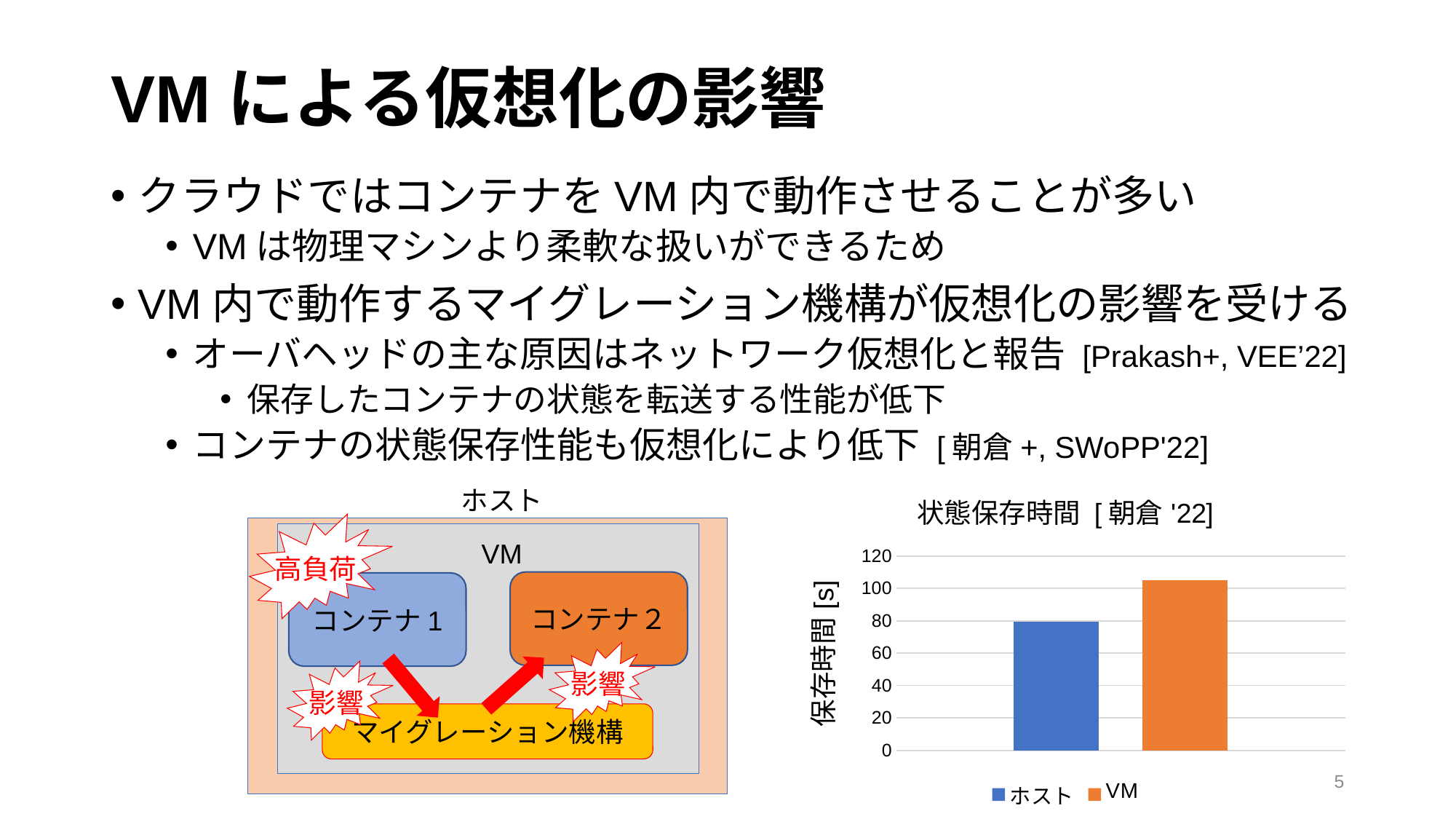

# VMによる仮想化の影響
クラウドではコンテナをVM内で動作させることが多い
VMは物理マシンより柔軟な扱いができるため
VM内で動作するマイグレーション機構が仮想化の影響を受ける
オーバヘッドの主な原因はネットワーク仮想化と報告 [Prakash+, VEE’22]
保存したコンテナの状態を転送する性能が低下
コンテナの状態保存性能も仮想化により低下 [朝倉+, SWoPP'22]

### Chart: 状態保存時間 [朝倉'22]

| Category | ホスト | VM |
|---|---|---|
ホスト
高負荷

VM
コンテナ２
コンテナ1
影響

影響
マイグレーション機構
5